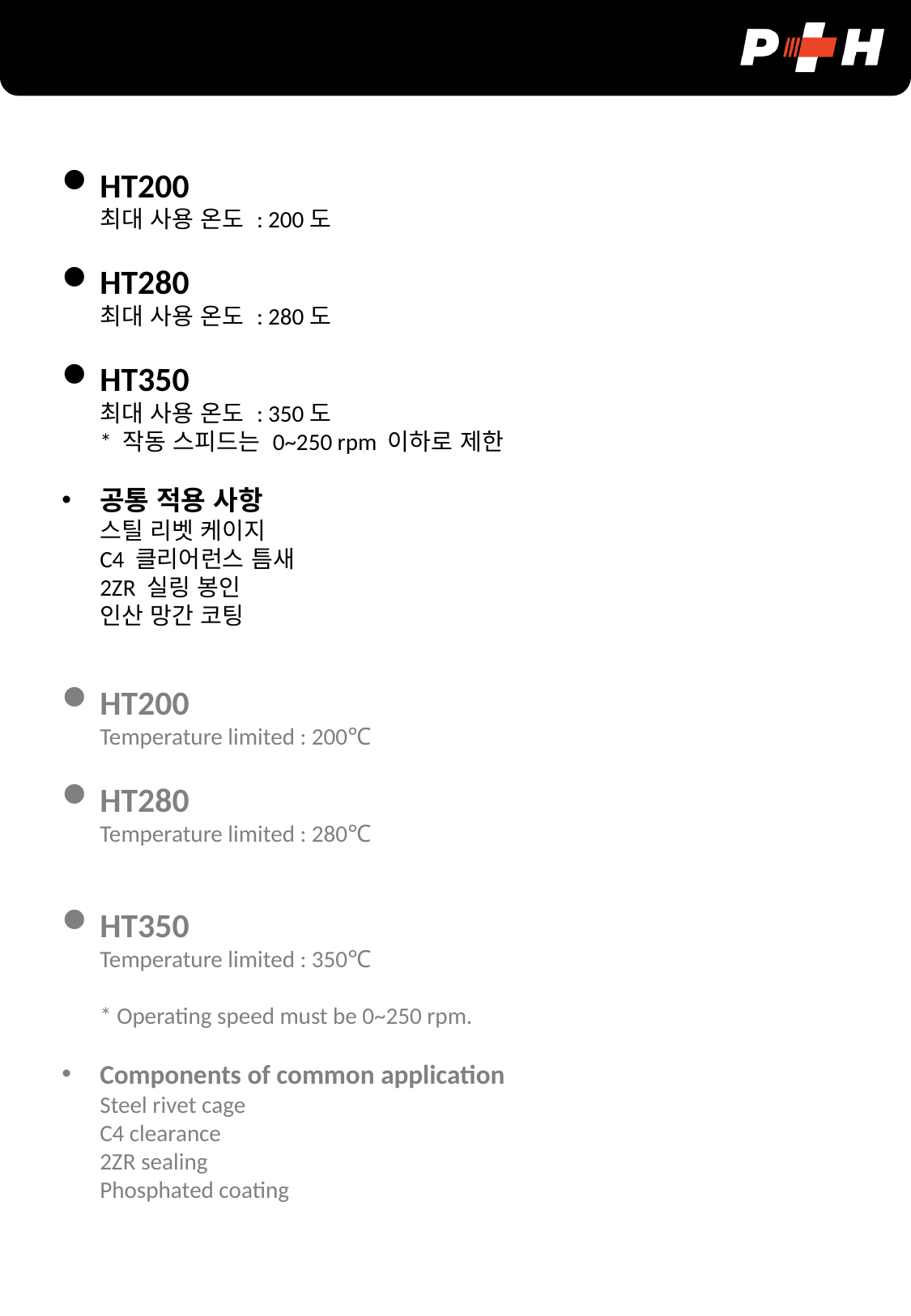

HT200
최대 사용 온도 : 200도
HT280
최대 사용 온도 : 280도
HT350
최대 사용 온도 : 350도
* 작동 스피드는 0~250 rpm 이하로 제한

공통 적용 사항
스틸 리벳 케이지
C4 클리어런스 틈새
2ZR 실링 봉인
인산 망간 코팅
HT200
Temperature limited : 200℃
HT280
Temperature limited : 280℃
HT350
Temperature limited : 350℃
* Operating speed must be 0~250 rpm.

Components of common application
Steel rivet cage
C4 clearance
2ZR sealing
Phosphated coating